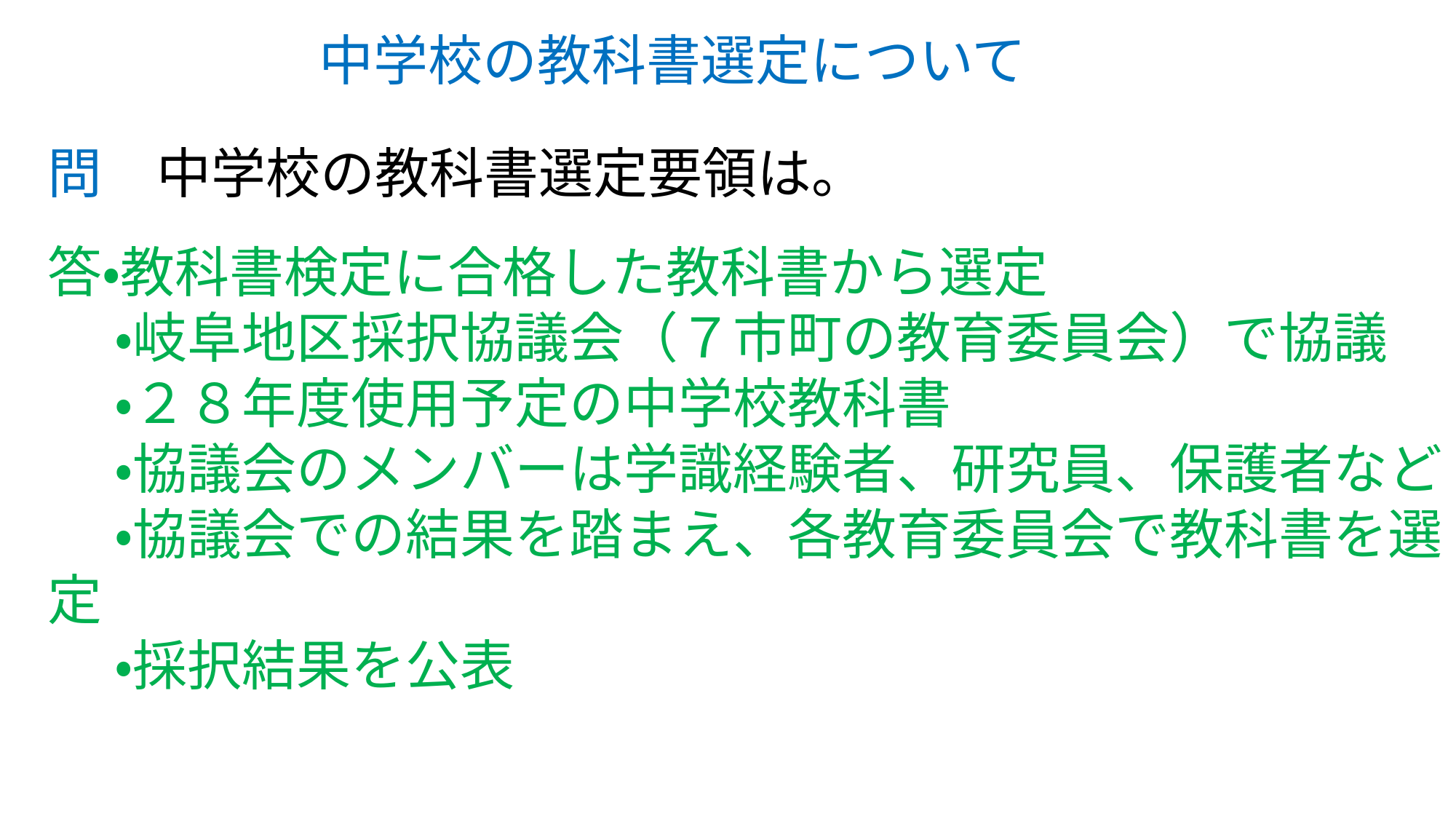

中学校の教科書選定について
問　中学校の教科書選定要領は。
答・教科書検定に合格した教科書から選定
　 ・岐阜地区採択協議会（７市町の教育委員会）で協議
　 ・２８年度使用予定の中学校教科書
　 ・協議会のメンバーは学識経験者、研究員、保護者など
　 ・協議会での結果を踏まえ、各教育委員会で教科書を選定
　 ・採択結果を公表